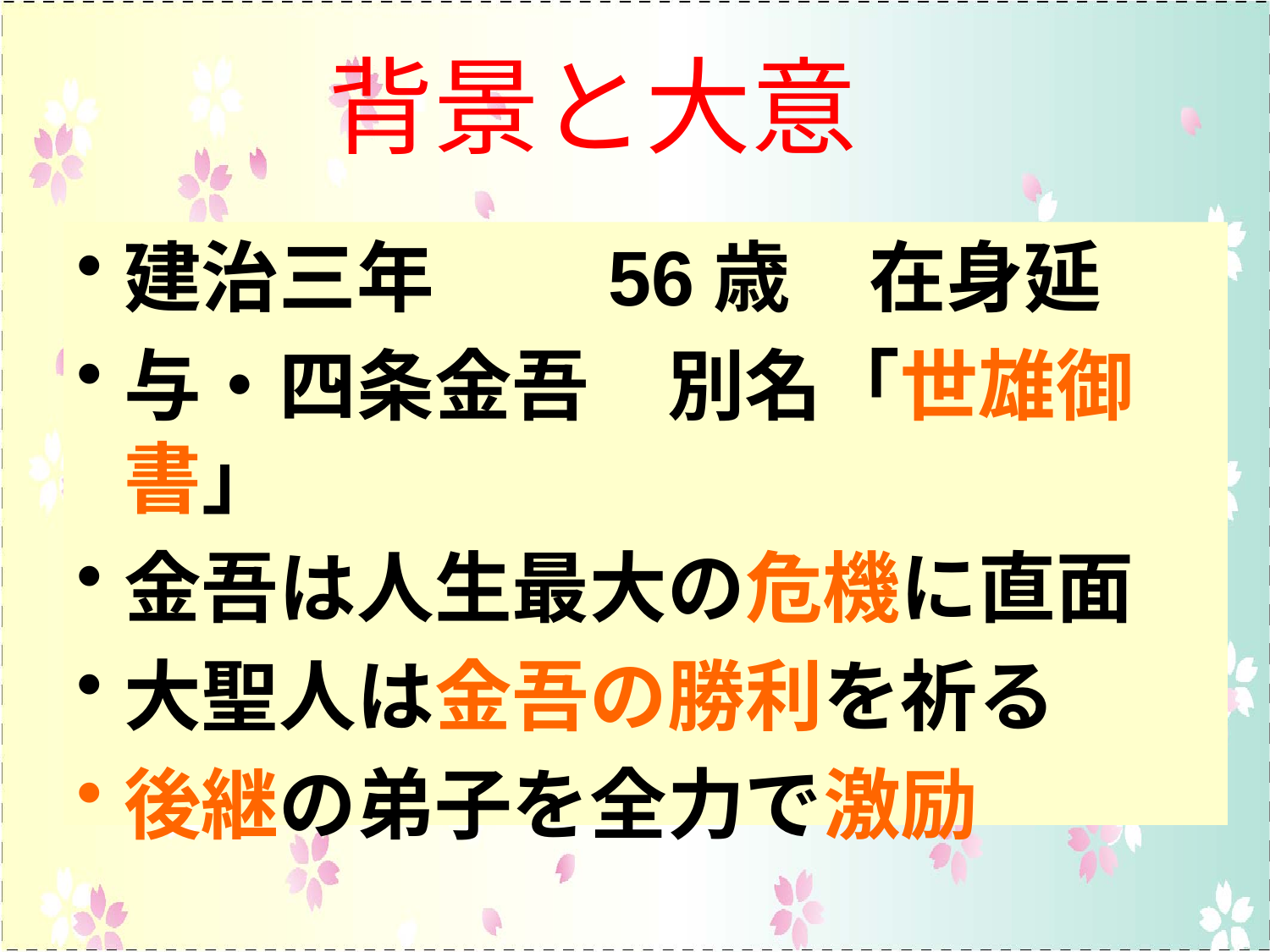

# 背景と大意
建治三年　　56歳　在身延
与・四条金吾　別名「世雄御書」
金吾は人生最大の危機に直面
大聖人は金吾の勝利を祈る
後継の弟子を全力で激励